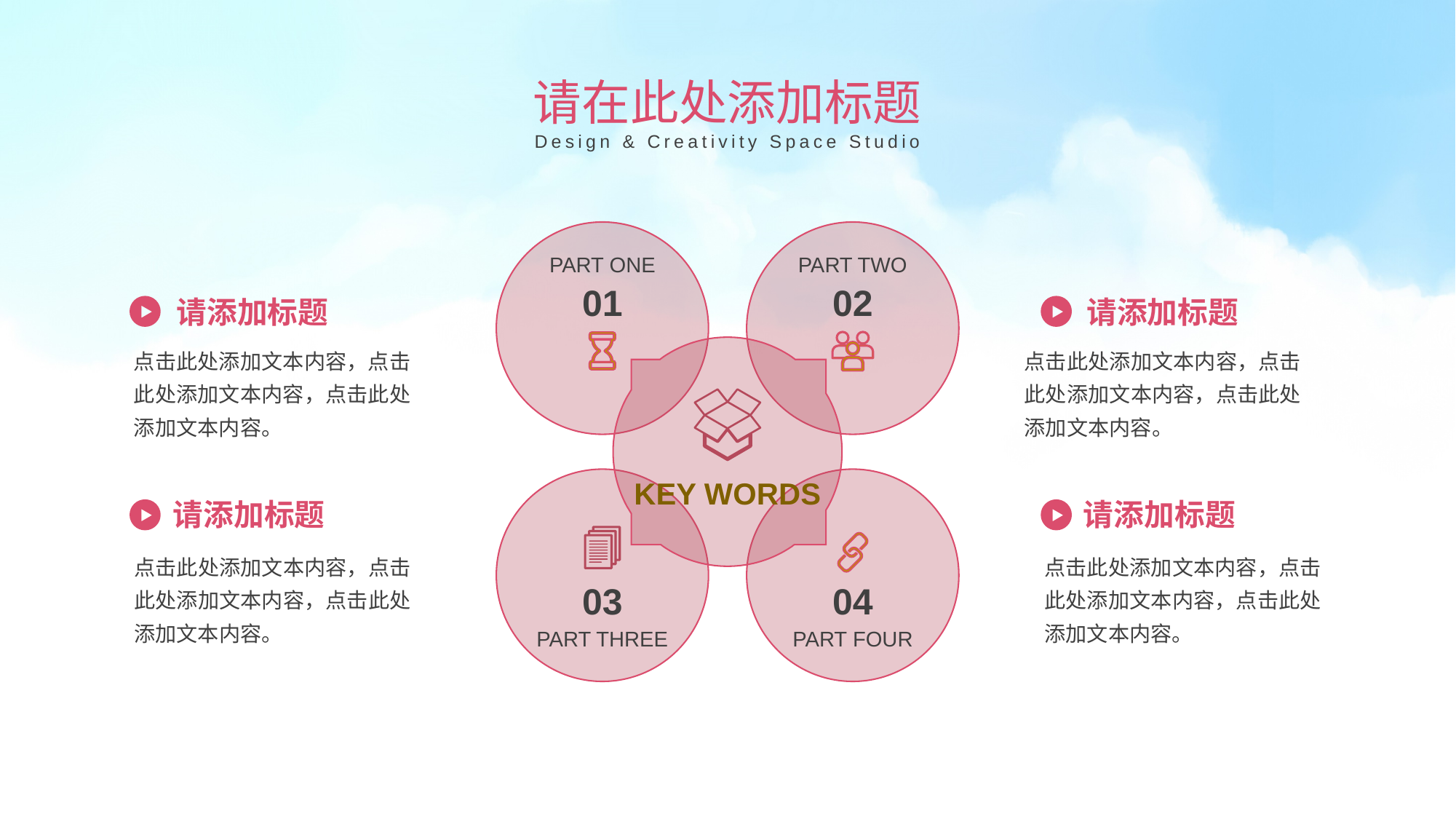

请在此处添加标题
Design & Creativity Space Studio

PART ONE
PART TWO
01
02
请添加标题
请添加标题

点击此处添加文本内容，点击此处添加文本内容，点击此处添加文本内容。
点击此处添加文本内容，点击此处添加文本内容，点击此处添加文本内容。

KEY WORDS
请添加标题
请添加标题

点击此处添加文本内容，点击此处添加文本内容，点击此处添加文本内容。
点击此处添加文本内容，点击此处添加文本内容，点击此处添加文本内容。
04
03
PART THREE
PART FOUR